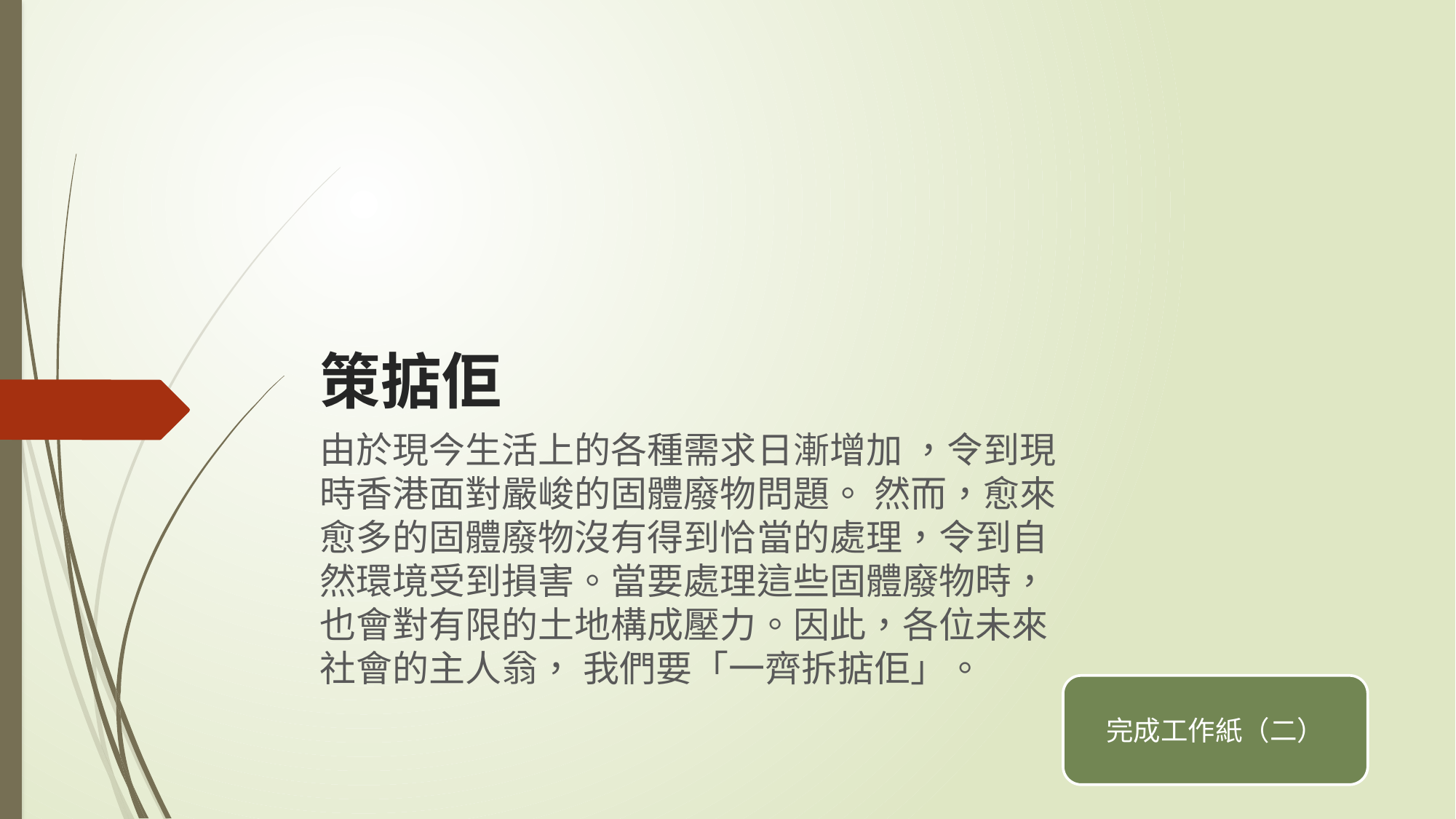

# 策掂佢
由於現今生活上的各種需求日漸增加 ，令到現時香港面對嚴峻的固體廢物問題。 然而，愈來愈多的固體廢物沒有得到恰當的處理，令到自然環境受到損害。當要處理這些固體廢物時，也會對有限的土地構成壓力。因此，各位未來社會的主人翁， 我們要「一齊拆掂佢」。

完成工作紙（二）